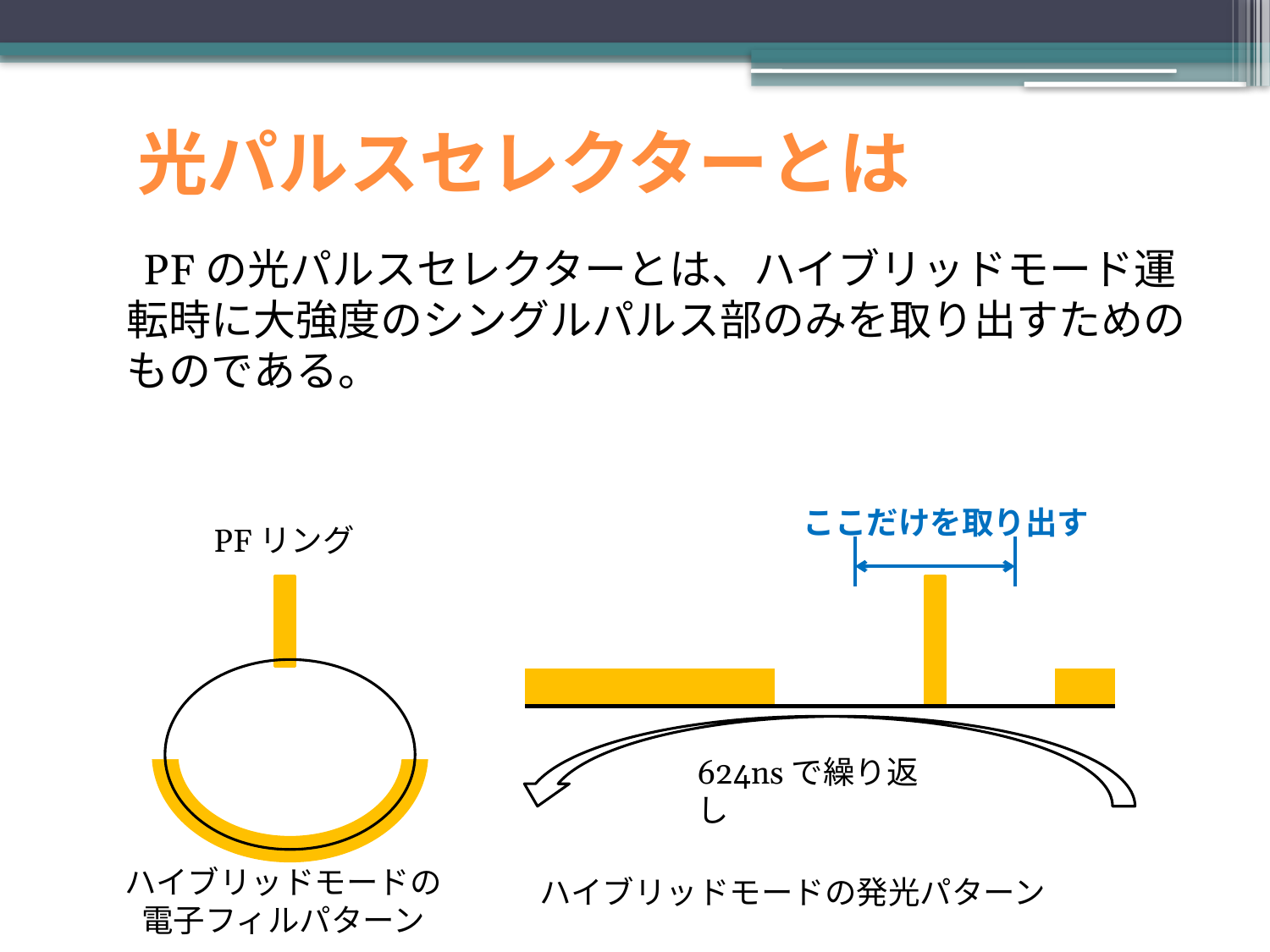

# 光パルスセレクターとは
　PFの光パルスセレクターとは、ハイブリッドモード運転時に大強度のシングルパルス部のみを取り出すためのものである。
ここだけを取り出す
PFリング

624nsで繰り返し
ハイブリッドモードの
電子フィルパターン
ハイブリッドモードの発光パターン